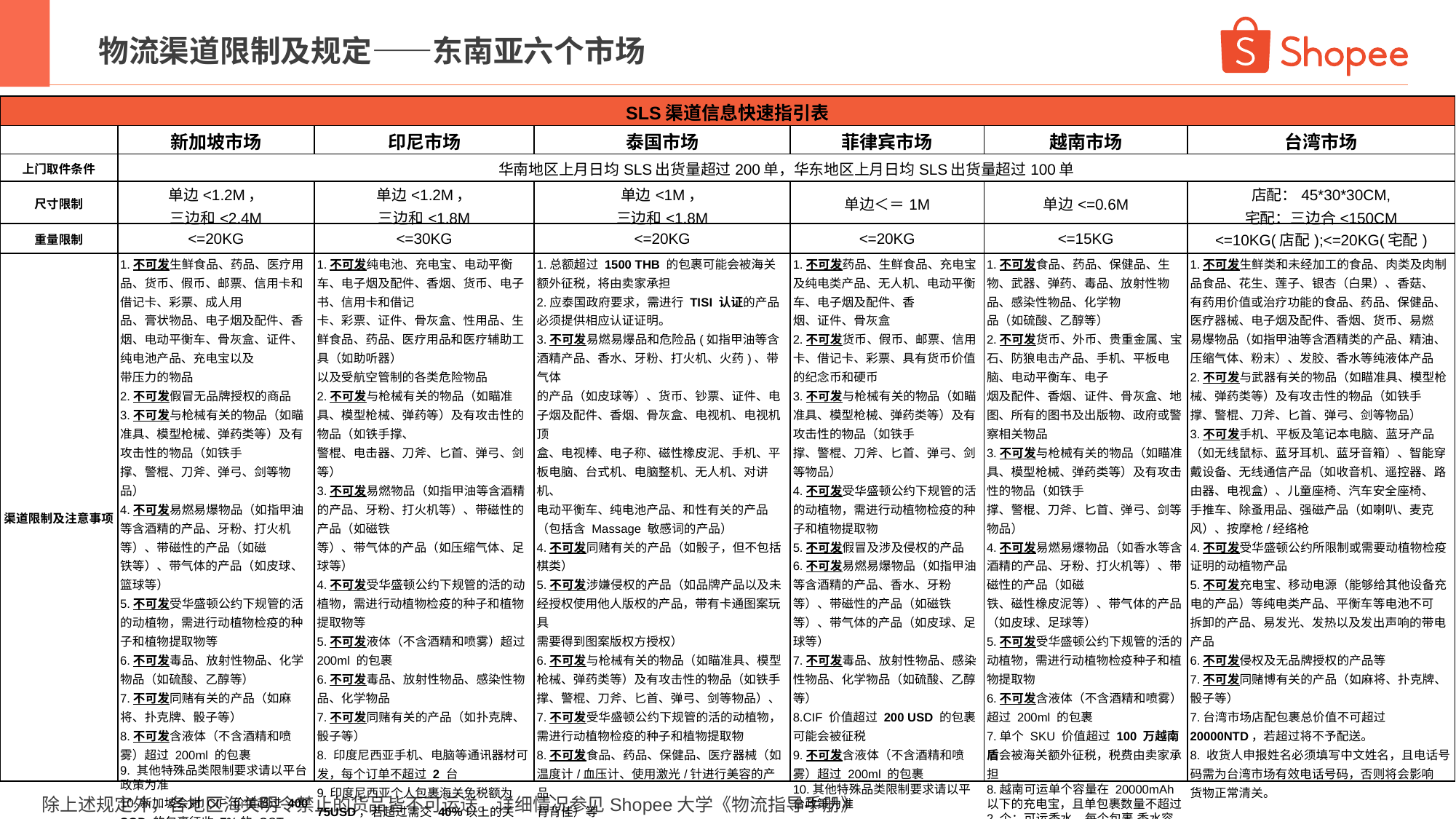

物流渠道限制及规定——东南亚六个市场
| SLS渠道信息快速指引表 |  |  |  |  |  |  |
| --- | --- | --- | --- | --- | --- | --- |
|  | 新加坡市场 | 印尼市场 | 泰国市场 | 菲律宾市场 | 越南市场 | 台湾市场 |
| 上门取件条件 | 华南地区上月日均SLS出货量超过200单，华东地区上月日均SLS出货量超过100单 |  |  |  |  |  |
| 尺寸限制 | 单边<1.2M， 三边和<2.4M | 单边<1.2M， 三边和<1.8M | 单边<1M， 三边和<1.8M | 单边＜＝1M | 单边<=0.6M | 店配：45\*30\*30CM, 宅配：三边合<150CM |
| 重量限制 | <=20KG | <=30KG | <=20KG | <=20KG | <=15KG | <=10KG(店配);<=20KG(宅配) |
| 渠道限制及注意事项 | 1.不可发生鲜食品、药品、医疗用品、货币、假币、邮票、信用卡和借记卡、彩票、成人用 品、膏状物品、电子烟及配件、香烟、电动平衡车、骨灰盒、证件、纯电池产品、充电宝以及 带压力的物品 2.不可发假冒无品牌授权的商品 3.不可发与枪械有关的物品（如瞄准具、模型枪械、弹药类等）及有攻击性的物品（如铁手 撑、警棍、刀斧、弹弓、剑等物品） 4.不可发易燃易爆物品（如指甲油等含酒精的产品、牙粉、打火机等）、带磁性的产品（如磁 铁等）、带气体的产品（如皮球、篮球等） 5.不可发受华盛顿公约下规管的活的动植物，需进行动植物检疫的种子和植物提取物等 6.不可发毒品、放射性物品、化学物品（如硫酸、乙醇等） 7.不可发同赌有关的产品（如麻将、扑克牌、骰子等） 8.不可发含液体（不含酒精和喷雾）超过 200ml 的包裹 9. 其他特殊品类限制要求请以平台政策为准 10.新加坡会对 CIF 价值超过 400 SGD 的包裹征收 7%的 GST | 1.不可发纯电池、充电宝、电动平衡车、电子烟及配件、香烟、货币、电子书、信用卡和借记 卡、彩票、证件、骨灰盒、性用品、生鲜食品、药品、医疗用品和医疗辅助工具（如助听器） 以及受航空管制的各类危险物品 2.不可发与枪械有关的物品（如瞄准具、模型枪械、弹药等）及有攻击性的物品（如铁手撑、 警棍、电击器、刀斧、匕首、弹弓、剑等） 3.不可发易燃物品（如指甲油等含酒精的产品、牙粉、打火机等）、带磁性的产品（如磁铁 等）、带气体的产品（如压缩气体、足球等） 4.不可发受华盛顿公约下规管的活的动植物，需进行动植物检疫的种子和植物提取物等 5.不可发液体（不含酒精和喷雾）超过 200ml 的包裹 6.不可发毒品、放射性物品、感染性物品、化学物品 7.不可发同赌有关的产品（如扑克牌、骰子等） 8. 印度尼西亚手机、电脑等通讯器材可发，每个订单不超过 2 台 9.印度尼西亚个人包裹海关免税额为 75USD，若超过需交 40%以上的关税，同时单包裹金额不 可超过 1500USD，否则无法寄送。 | 1.总额超过 1500 THB 的包裹可能会被海关额外征税，将由卖家承担 2.应泰国政府要求，需进行 TISI 认证的产品必须提供相应认证证明。 3.不可发易燃易爆品和危险品(如指甲油等含酒精产品、香水、牙粉、打火机、火药)、带气体 的产品（如皮球等）、货币、钞票、证件、电子烟及配件、香烟、骨灰盒、电视机、电视机顶 盒、电视棒、电子称、磁性橡皮泥、手机、平板电脑、台式机、电脑整机、无人机、对讲机、 电动平衡车、纯电池产品、和性有关的产品（包括含 Massage 敏感词的产品） 4.不可发同赌有关的产品（如骰子，但不包括棋类） 5.不可发涉嫌侵权的产品（如品牌产品以及未经授权使用他人版权的产品，带有卡通图案玩具 需要得到图案版权方授权） 6.不可发与枪械有关的物品（如瞄准具、模型枪械、弹药类等）及有攻击性的物品（如铁手 撑、警棍、刀斧、匕首、弹弓、剑等物品）、 7.不可发受华盛顿公约下规管的活的动植物，需进行动植物检疫的种子和植物提取物 8.不可发食品、药品、保健品、医疗器械（如温度计/血压计、使用激光/针进行美容的产品、 背背佳）等 9.不可发毒品、放射性物品、感染性物品、化学物品（如硫酸、乙醇等） 10.不可发含液体（不含酒精和喷雾）超过 200ml 的包裹） | 1.不可发药品、生鲜食品、充电宝及纯电类产品、无人机、电动平衡车、电子烟及配件、香 烟、证件、骨灰盒 2.不可发货币、假币、邮票、信用卡、借记卡、彩票、具有货币价值的纪念币和硬币 3.不可发与枪械有关的物品（如瞄准具、模型枪械、弹药类等）及有攻击性的物品（如铁手 撑、警棍、刀斧、匕首、弹弓、剑等物品） 4.不可发受华盛顿公约下规管的活的动植物，需进行动植物检疫的种子和植物提取物 5.不可发假冒及涉及侵权的产品 6.不可发易燃易爆物品（如指甲油等含酒精的产品、香水、牙粉等）、带磁性的产品（如磁铁 等）、带气体的产品（如皮球、足球等） 7.不可发毒品、放射性物品、感染性物品、化学物品（如硫酸、乙醇等） 8.CIF 价值超过 200 USD 的包裹可能会被征税 9.不可发含液体（不含酒精和喷雾）超过 200ml 的包裹 10.其他特殊品类限制要求请以平台政策为准 | 1.不可发食品、药品、保健品、生物、武器、弹药、毒品、放射性物品、感染性物品、化学物 品（如硫酸、乙醇等） 2.不可发货币、外币、贵重金属、宝石、防狼电击产品、手机、平板电脑、电动平衡车、电子 烟及配件、香烟、证件、骨灰盒、地图、所有的图书及出版物、政府或警察相关物品 3.不可发与枪械有关的物品（如瞄准具、模型枪械、弹药类等）及有攻击性的物品（如铁手 撑、警棍、刀斧、匕首、弹弓、剑等物品） 4.不可发易燃易爆物品（如香水等含酒精的产品、牙粉、打火机等）、带磁性的产品（如磁 铁、磁性橡皮泥等）、带气体的产品（如皮球、足球等） 5.不可发受华盛顿公约下规管的活的动植物，需进行动植物检疫种子和植物提取物 6.不可发含液体（不含酒精和喷雾）超过 200ml 的包裹 7.单个 SKU 价值超过 100 万越南盾会被海关额外征税，税费由卖家承担 8.越南可运单个容量在 20000mAh 以下的充电宝，且单包裹数量不超过 2 个；可运香水，每个包裹 香水容量不得超过 500ml | 1.不可发生鲜类和未经加工的食品、肉类及肉制品食品、花生、莲子、银杏（白果）、香菇、 有药用价值或治疗功能的食品、药品、保健品、医疗器械、电子烟及配件、香烟、货币、易燃 易爆物品（如指甲油等含酒精类的产品、精油、压缩气体、粉末）、发胶、香水等纯液体产品 2.不可发与武器有关的物品（如瞄准具、模型枪械、弹药类等）及有攻击性的物品（如铁手 撑、警棍、刀斧、匕首、弹弓、剑等物品） 3.不可发手机、平板及笔记本电脑、蓝牙产品（如无线鼠标、蓝牙耳机、蓝牙音箱）、智能穿 戴设备、无线通信产品（如收音机、遥控器、路由器、电视盒）、儿童座椅、汽车安全座椅、 手推车、除蚤用品、强磁产品（如喇叭、麦克风）、按摩枪/经络枪 4.不可发受华盛顿公约所限制或需要动植物检疫证明的动植物产品 5.不可发充电宝、移动电源（能够给其他设备充电的产品）等纯电类产品、平衡车等电池不可 拆卸的产品、易发光、发热以及发出声响的带电产品 6.不可发侵权及无品牌授权的产品等 7.不可发同赌博有关的产品（如麻将、扑克牌、骰子等） 7.台湾市场店配包裹总价值不可超过 20000NTD，若超过将不予配送。 8. 收货人申报姓名必须填写中文姓名，且电话号码需为台湾市场有效电话号码，否则将会影响 货物正常清关。 |
除上述规定外，各地区海关明令禁止的货品皆不可运送。详细情况参见Shopee大学《物流指导手册》